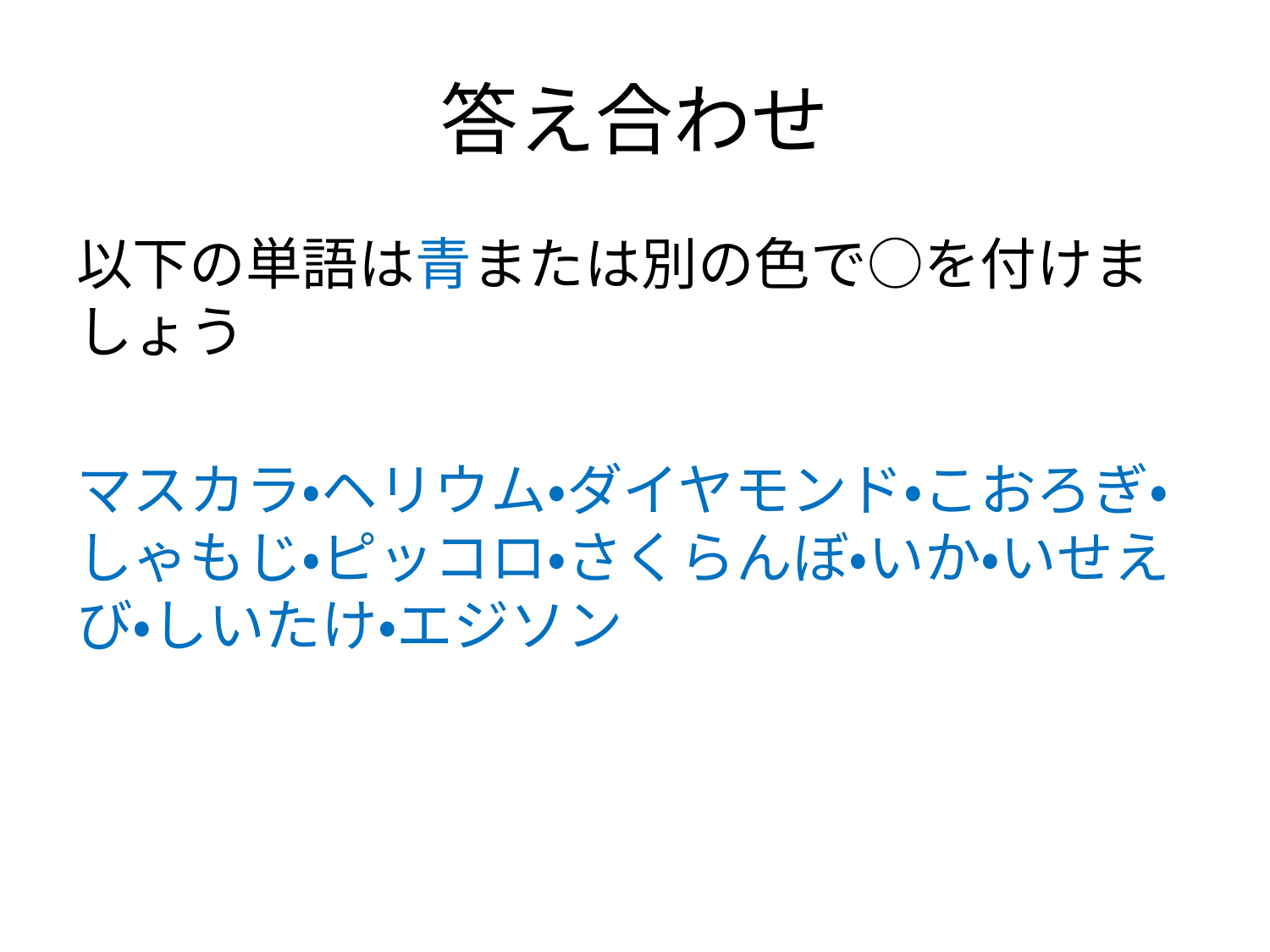

# 答え合わせ
以下の単語は青または別の色で○を付けましょう

マスカラ・ヘリウム・ダイヤモンド・こおろぎ・しゃもじ・ピッコロ・さくらんぼ・いか・いせえび・しいたけ・エジソン